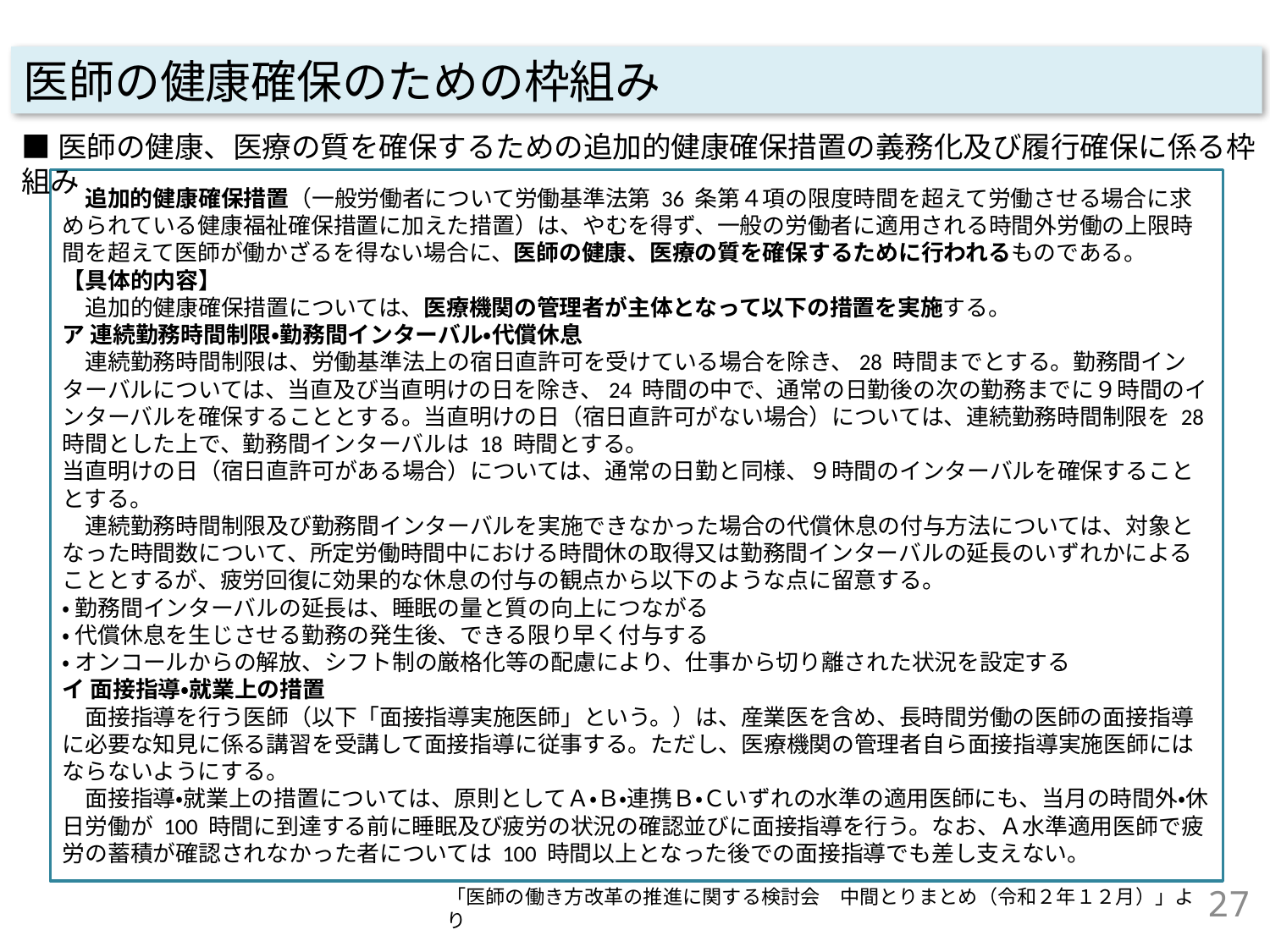

医師の健康確保のための枠組み
■医師の健康、医療の質を確保するための追加的健康確保措置の義務化及び履行確保に係る枠組み
　追加的健康確保措置（一般労働者について労働基準法第 36 条第４項の限度時間を超えて労働させる場合に求められている健康福祉確保措置に加えた措置）は、やむを得ず、一般の労働者に適用される時間外労働の上限時間を超えて医師が働かざるを得ない場合に、医師の健康、医療の質を確保するために行われるものである。
【具体的内容】
　追加的健康確保措置については、医療機関の管理者が主体となって以下の措置を実施する。
ア 連続勤務時間制限・勤務間インターバル・代償休息
　連続勤務時間制限は、労働基準法上の宿日直許可を受けている場合を除き、28 時間までとする。勤務間インターバルについては、当直及び当直明けの日を除き、24 時間の中で、通常の日勤後の次の勤務までに９時間のインターバルを確保することとする。当直明けの日（宿日直許可がない場合）については、連続勤務時間制限を 28 時間とした上で、勤務間インターバルは 18 時間とする。
当直明けの日（宿日直許可がある場合）については、通常の日勤と同様、９時間のインターバルを確保することとする。
　連続勤務時間制限及び勤務間インターバルを実施できなかった場合の代償休息の付与方法については、対象となった時間数について、所定労働時間中における時間休の取得又は勤務間インターバルの延長のいずれかによることとするが、疲労回復に効果的な休息の付与の観点から以下のような点に留意する。
・ 勤務間インターバルの延長は、睡眠の量と質の向上につながる
・ 代償休息を生じさせる勤務の発生後、できる限り早く付与する
・ オンコールからの解放、シフト制の厳格化等の配慮により、仕事から切り離された状況を設定する
イ 面接指導・就業上の措置
　面接指導を行う医師（以下「面接指導実施医師」という。）は、産業医を含め、長時間労働の医師の面接指導に必要な知見に係る講習を受講して面接指導に従事する。ただし、医療機関の管理者自ら面接指導実施医師にはならないようにする。
　面接指導・就業上の措置については、原則としてＡ・Ｂ・連携Ｂ・Ｃいずれの水準の適用医師にも、当月の時間外・休日労働が 100 時間に到達する前に睡眠及び疲労の状況の確認並びに面接指導を行う。なお、Ａ水準適用医師で疲労の蓄積が確認されなかった者については 100 時間以上となった後での面接指導でも差し支えない。

27
「医師の働き方改革の推進に関する検討会　中間とりまとめ（令和２年１２月）」より